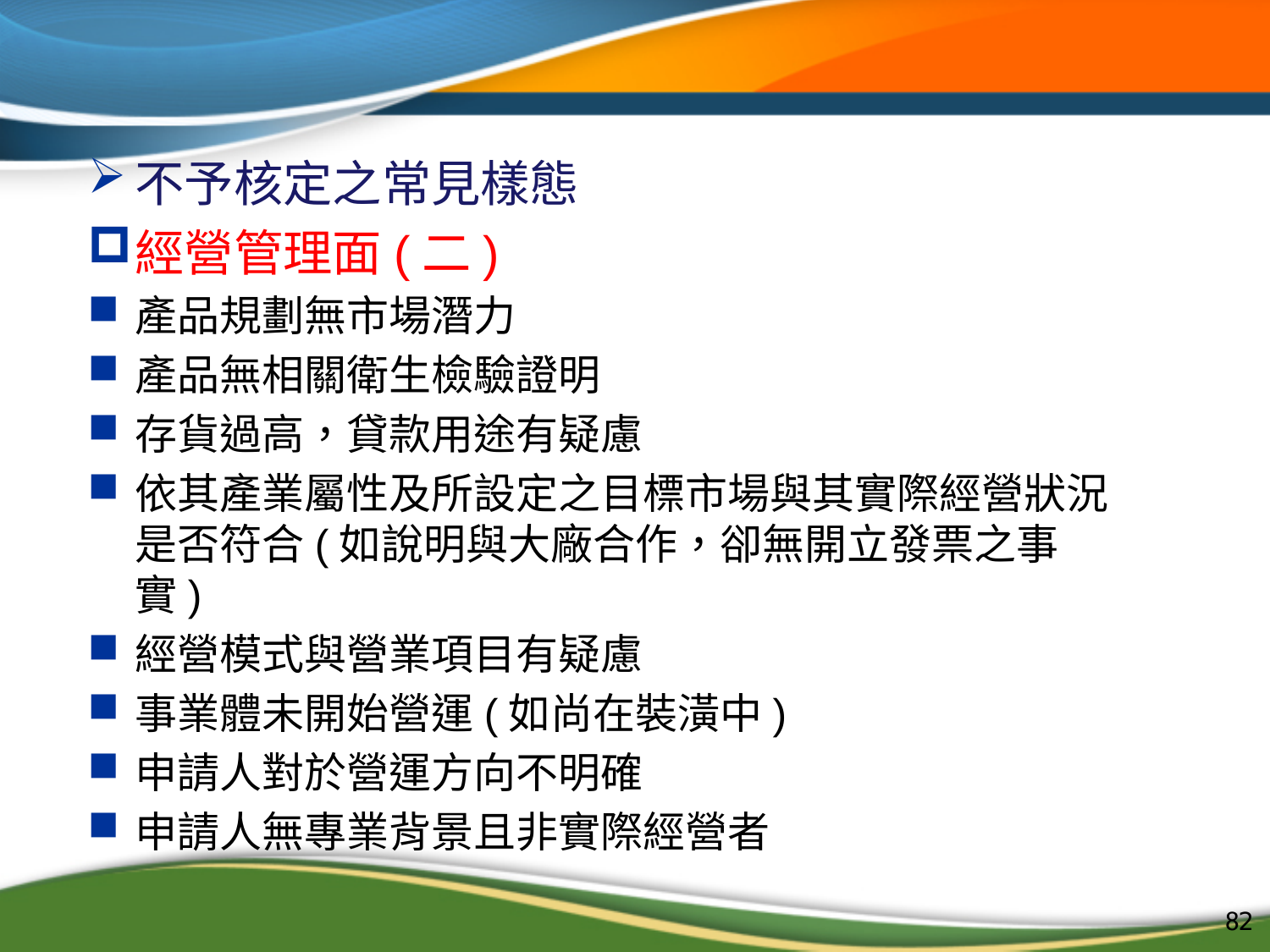

#
不予核定之常見樣態
經營管理面(二)
產品規劃無市場潛力
產品無相關衛生檢驗證明
存貨過高，貸款用途有疑慮
依其產業屬性及所設定之目標市場與其實際經營狀況是否符合(如說明與大廠合作，卻無開立發票之事實)
經營模式與營業項目有疑慮
事業體未開始營運(如尚在裝潢中)
申請人對於營運方向不明確
申請人無專業背景且非實際經營者

82